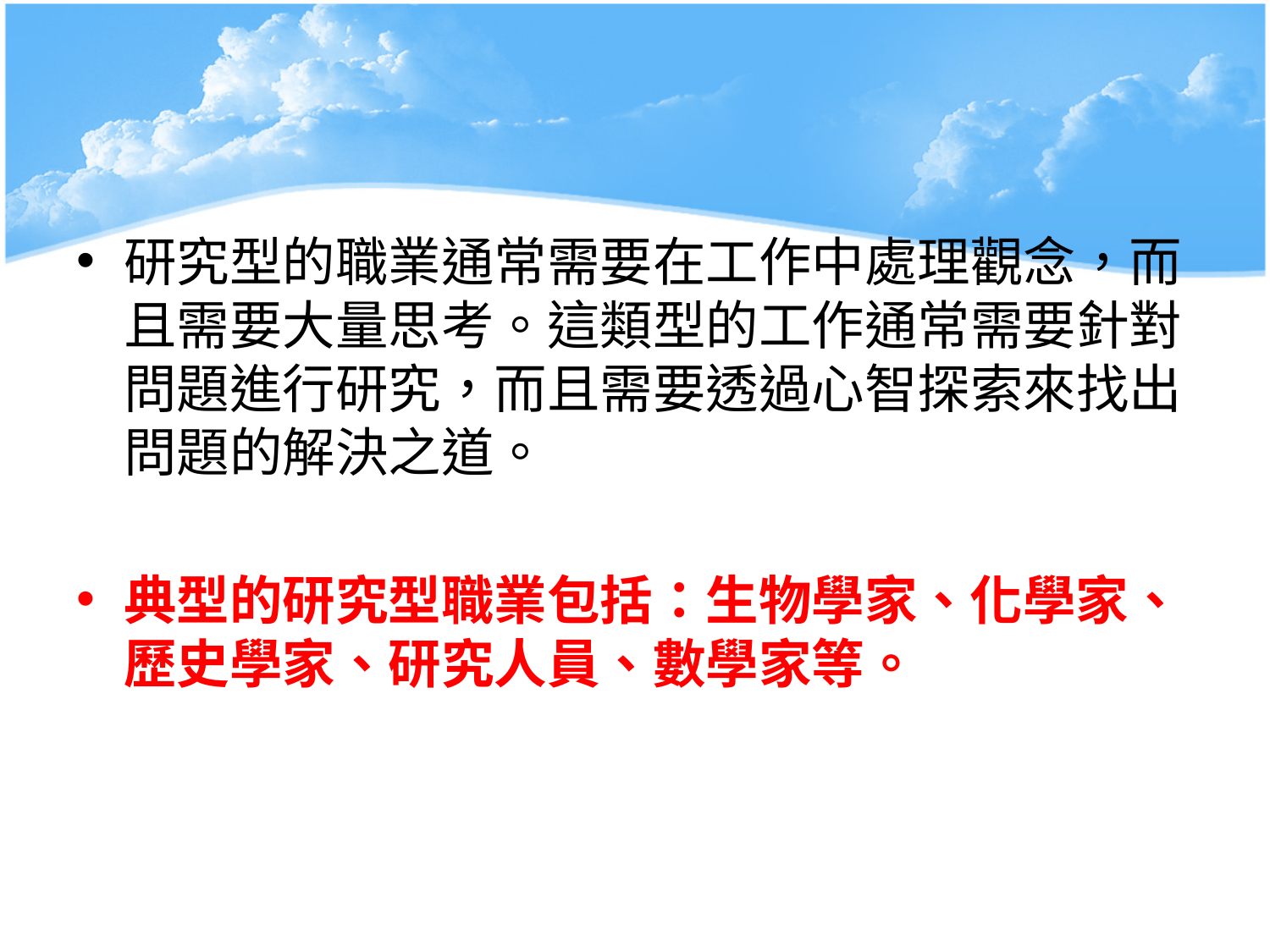

#
研究型的職業通常需要在工作中處理觀念，而且需要大量思考。這類型的工作通常需要針對問題進行研究，而且需要透過心智探索來找出問題的解決之道。

典型的研究型職業包括：生物學家、化學家、歷史學家、研究人員、數學家等。